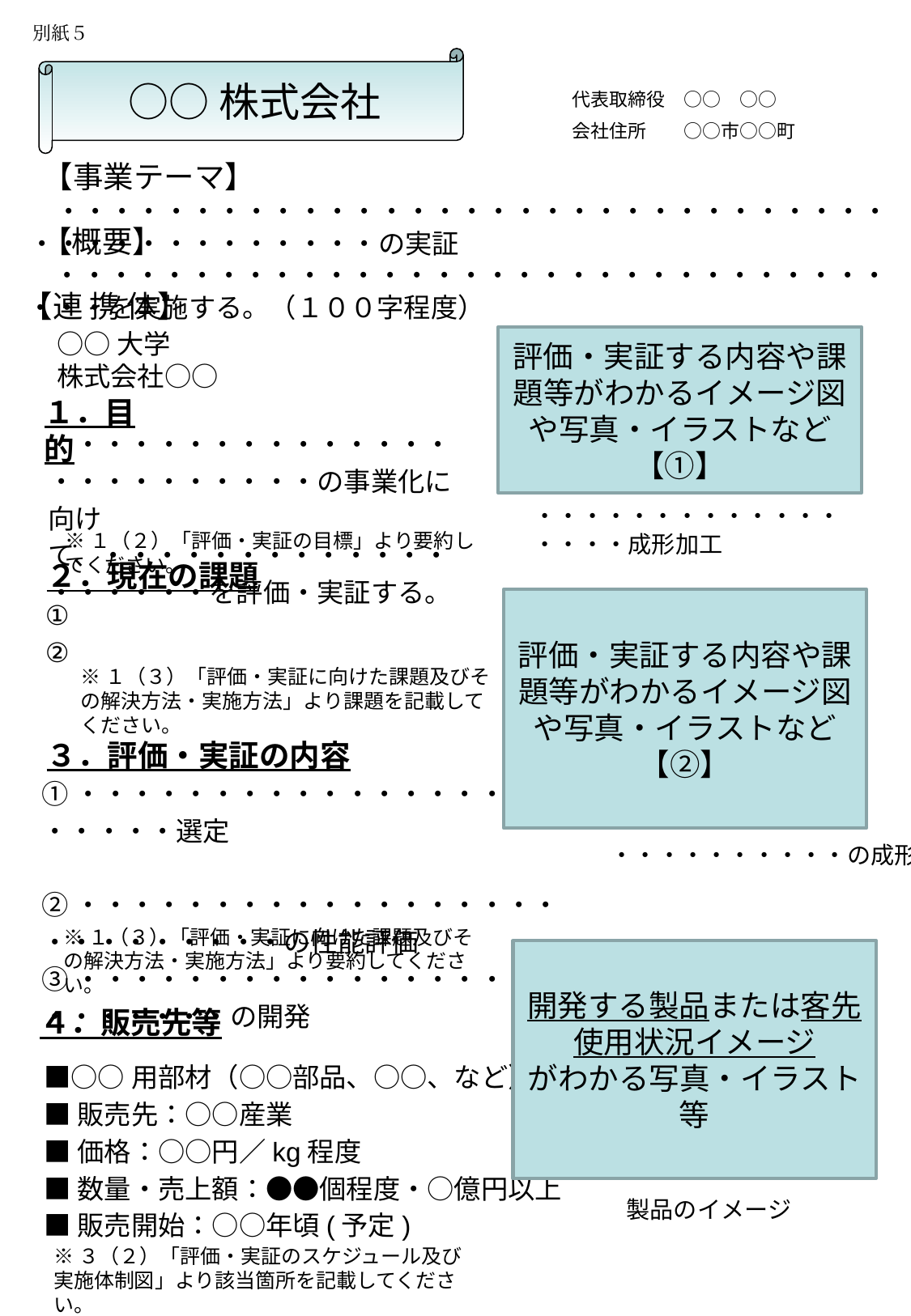

別紙５
○○株式会社
代表取締役　○○　○○
会社住所　　○○市○○町
 【事業テーマ】
　・・・・・・・・・・・・・・・・・・・・・・・・・・・・・・・・・・・・・・・・・・・・の実証
 【概要】
　・・・・・・・・・・・・・・・・・・・・・・・・・・・・・・・・・・を実施する。（１００字程度）
【連 携 体】
○○大学
株式会社○○
評価・実証する内容や課題等がわかるイメージ図や写真・イラストなど【①】
１．目的
　・・・・・・・・・・・・・・・・・・・・・・・・の事業化に向けて、・・・・・・・・・・・・・・・・・・・を評価・実証する。
・・・・・・・・・・・・・・・・・成形加工
※１（２）「評価・実証の目標」より要約してください。
２．現在の課題
①
②
評価・実証する内容や課題等がわかるイメージ図や写真・イラストなど【②】
※１（３）「評価・実証に向けた課題及びその解決方法・実施方法」より課題を記載してください。
３．評価・実証の内容
①・・・・・・・・・・・・・・・・・・・・・・・選定

②・・・・・・・・・・・・・・・・・・・・・・・・・・・の性能評価
③・・・・・・・・・・・・・・・・・・・・・・・・・の開発
・・・・・・・・・・の成形品
※１（３）「評価・実証に向けた課題及びその解決方法・実施方法」より要約してください。
開発する製品または客先使用状況イメージ
がわかる写真・イラスト等
４．販売先等
■○○用部材（○○部品、○○、など）
■販売先：○○産業
■価格：○○円／kg程度
■数量・売上額：●●個程度・○億円以上
■販売開始：○○年頃(予定)
製品のイメージ
※３（２）「評価・実証のスケジュール及び実施体制図」より該当箇所を記載してください。